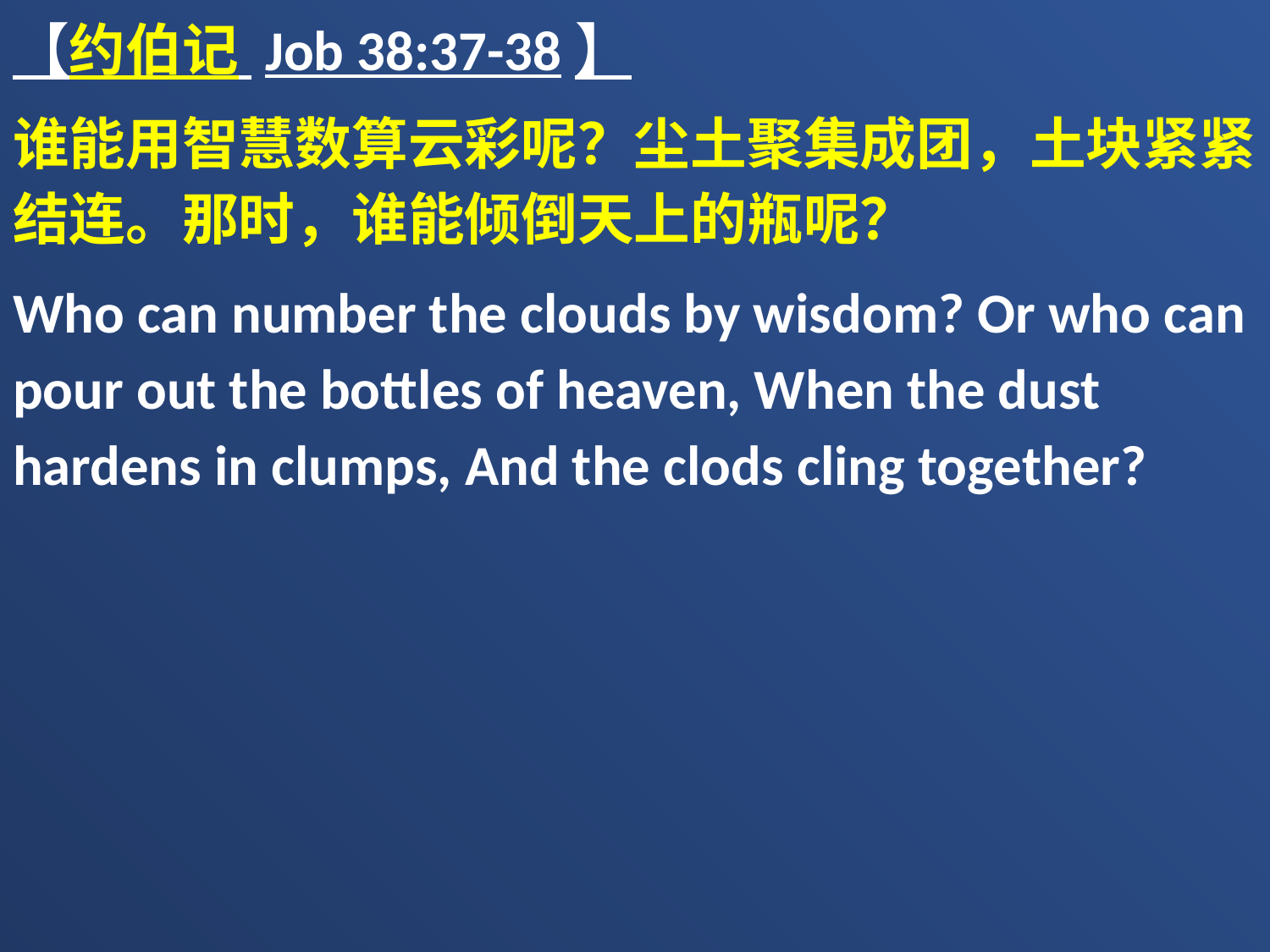

【约伯记 Job 38:37-38】
谁能用智慧数算云彩呢？尘土聚集成团，土块紧紧结连。那时，谁能倾倒天上的瓶呢？
Who can number the clouds by wisdom? Or who can pour out the bottles of heaven, When the dust hardens in clumps, And the clods cling together?